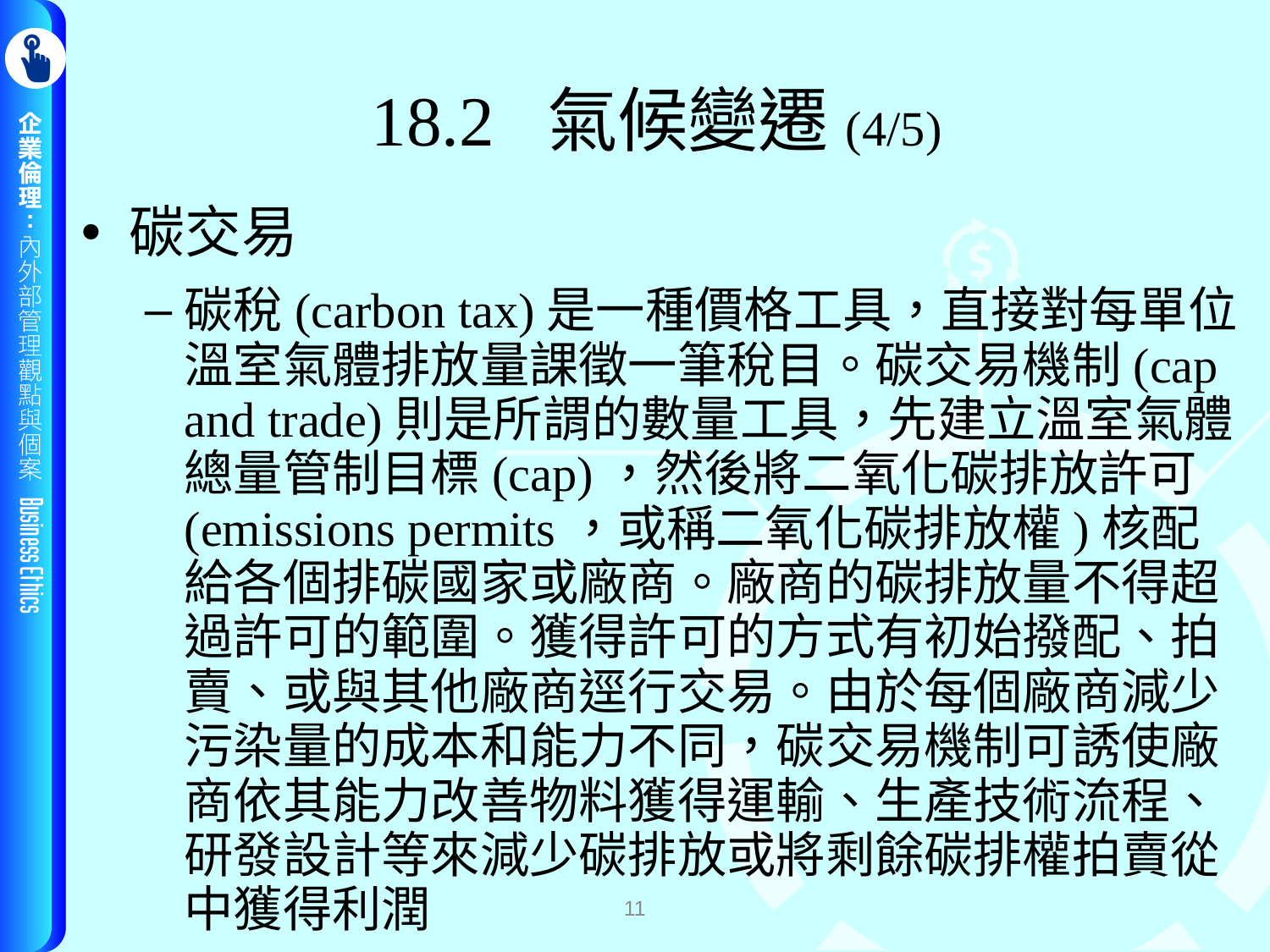

# 18.2  氣候變遷(4/5)
碳交易
碳稅(carbon tax)是一種價格工具，直接對每單位溫室氣體排放量課徵一筆稅目。碳交易機制(cap and trade)則是所謂的數量工具，先建立溫室氣體總量管制目標(cap)，然後將二氧化碳排放許可(emissions permits，或稱二氧化碳排放權)核配給各個排碳國家或廠商。廠商的碳排放量不得超過許可的範圍。獲得許可的方式有初始撥配、拍賣、或與其他廠商逕行交易。由於每個廠商減少污染量的成本和能力不同，碳交易機制可誘使廠商依其能力改善物料獲得運輸、生產技術流程、研發設計等來減少碳排放或將剩餘碳排權拍賣從中獲得利潤
11